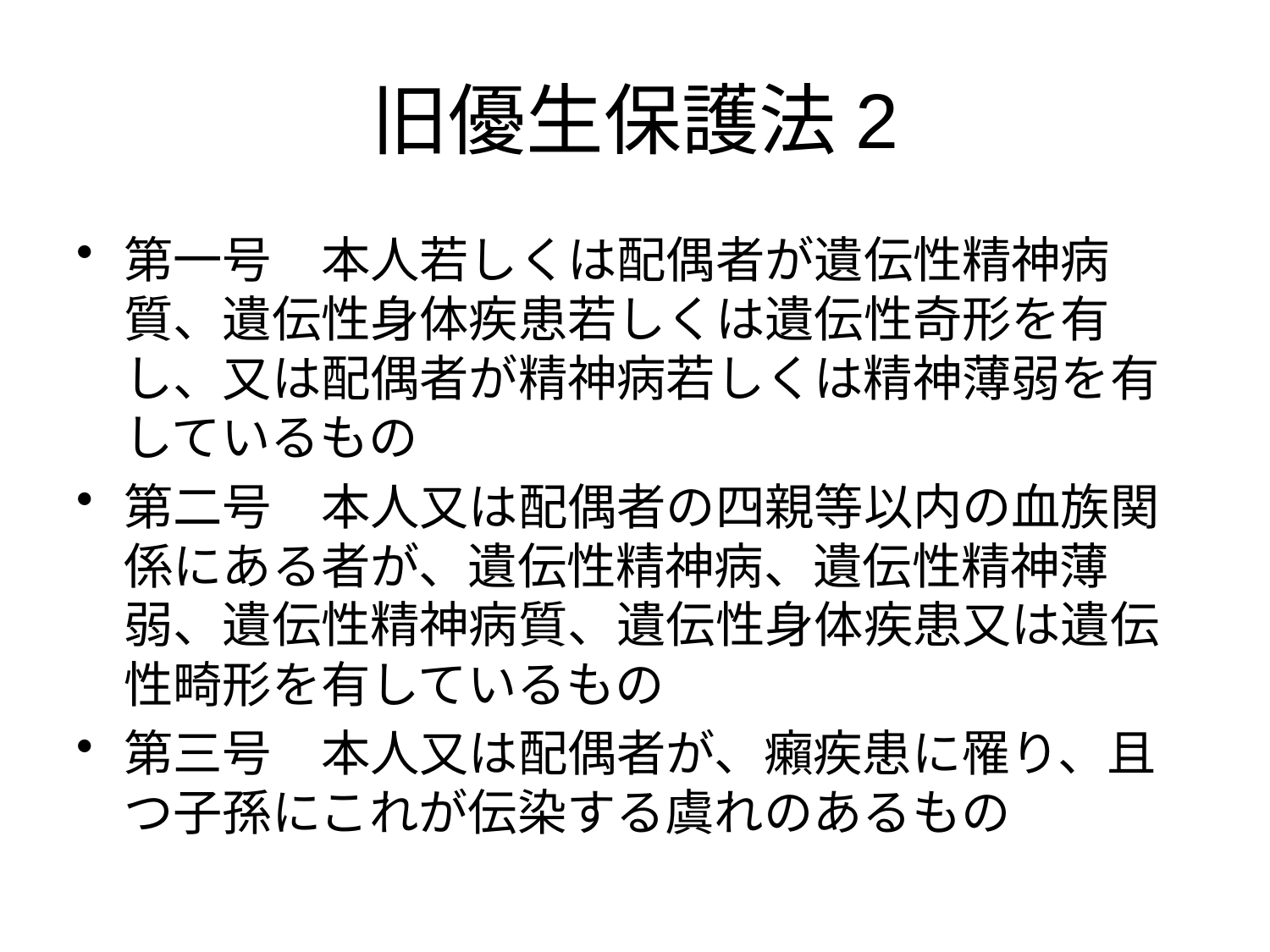

# 旧優生保護法2
第一号　本人若しくは配偶者が遺伝性精神病質、遺伝性身体疾患若しくは遺伝性奇形を有し、又は配偶者が精神病若しくは精神薄弱を有しているもの
第二号　本人又は配偶者の四親等以内の血族関係にある者が、遺伝性精神病、遺伝性精神薄弱、遺伝性精神病質、遺伝性身体疾患又は遺伝性畸形を有しているもの
第三号　本人又は配偶者が、癩疾患に罹り、且つ子孫にこれが伝染する虞れのあるもの